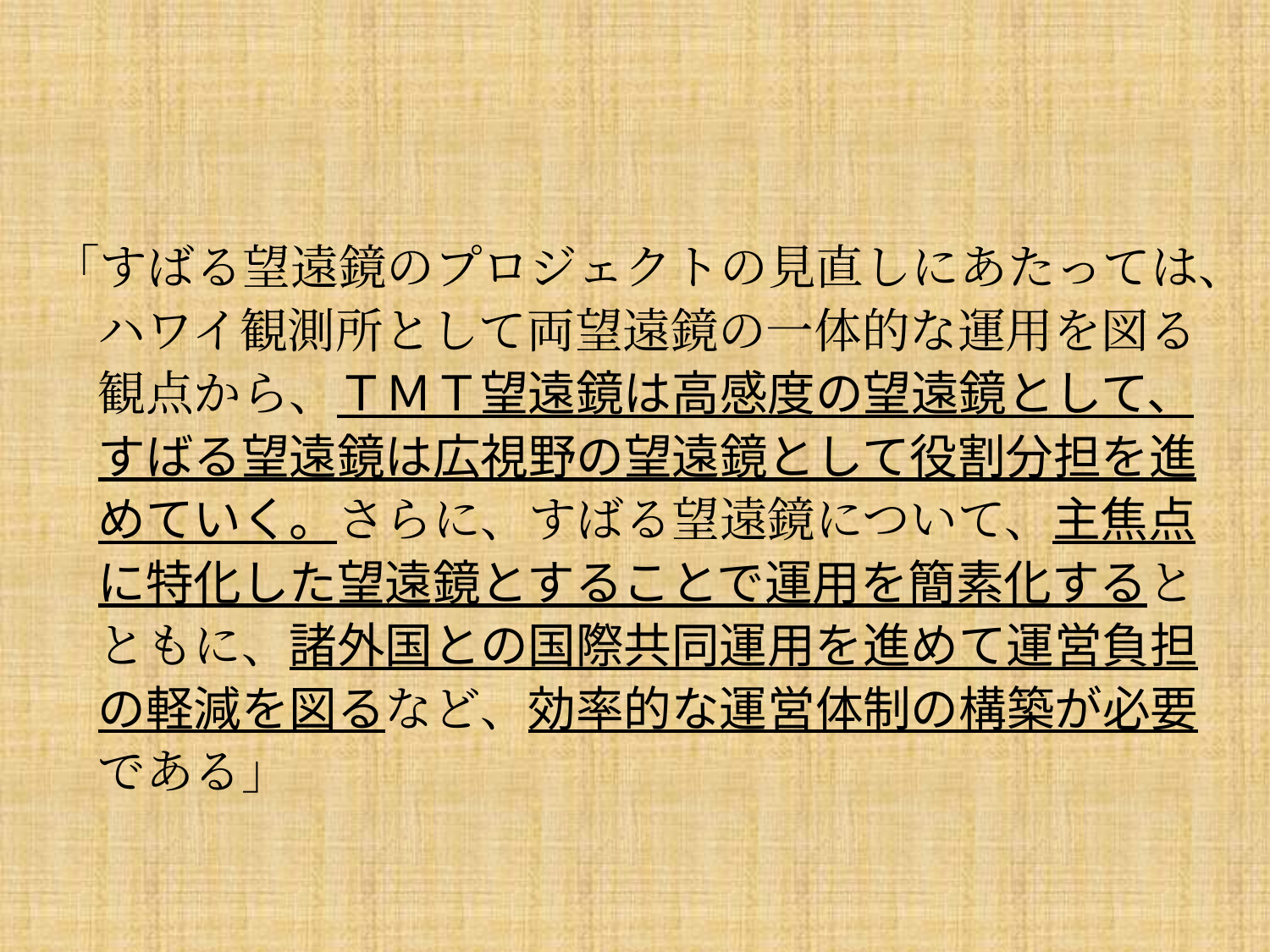

「すばる望遠鏡のプロジェクトの見直しにあたっては、ハワイ観測所として両望遠鏡の一体的な運用を図る観点から、ＴＭＴ望遠鏡は高感度の望遠鏡として、すばる望遠鏡は広視野の望遠鏡として役割分担を進めていく。さらに、すばる望遠鏡について、主焦点に特化した望遠鏡とすることで運用を簡素化するとともに、諸外国との国際共同運用を進めて運営負担の軽減を図るなど、効率的な運営体制の構築が必要である」